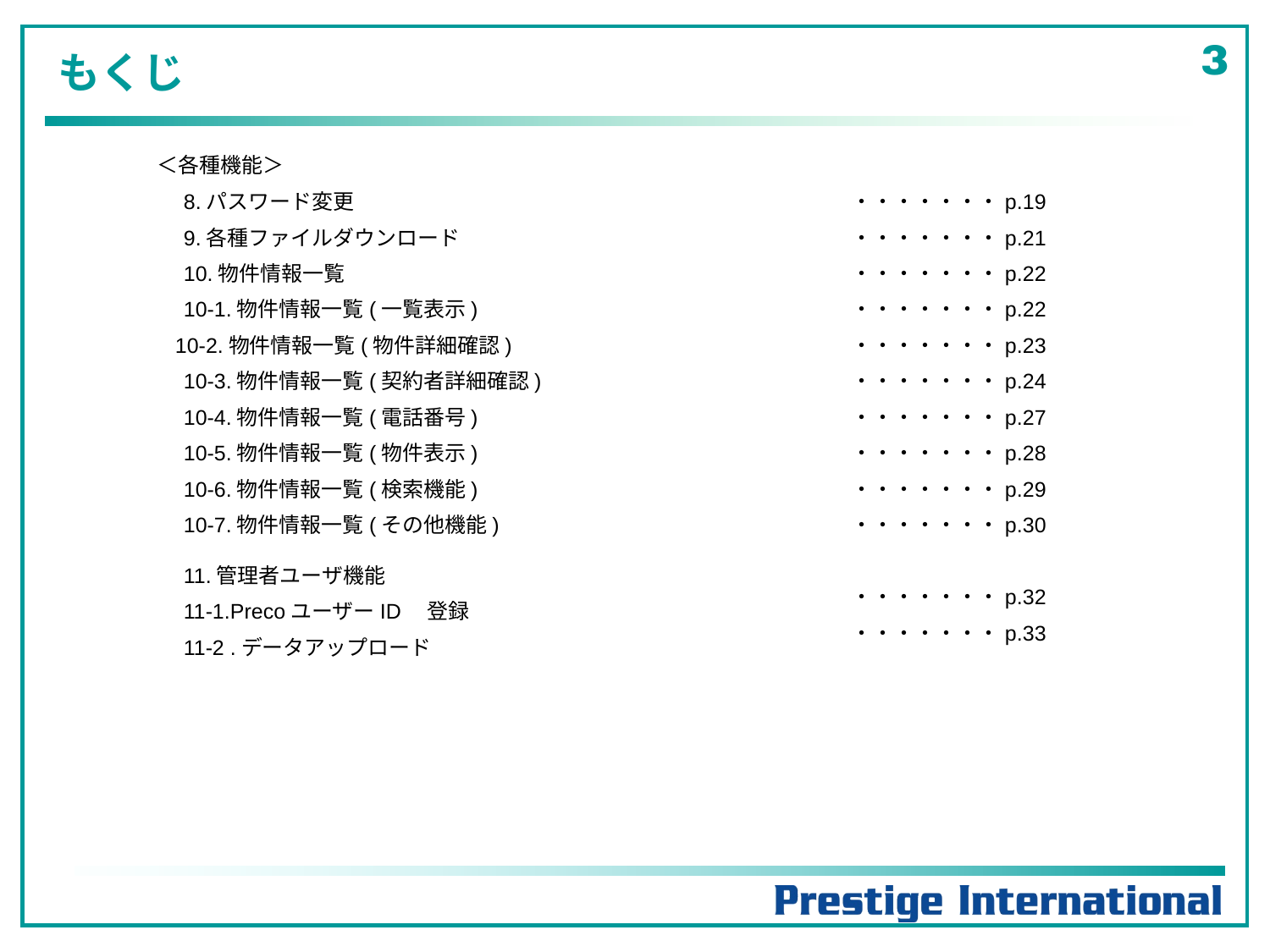

# もくじ
3
＜各種機能＞
　8.パスワード変更
　9.各種ファイルダウンロード
　10.物件情報一覧
　10-1.物件情報一覧(一覧表示)
   10-2.物件情報一覧(物件詳細確認)
　10-3.物件情報一覧(契約者詳細確認)
　10-4.物件情報一覧(電話番号)
　10-5.物件情報一覧(物件表示)
　10-6.物件情報一覧(検索機能)
　10-7.物件情報一覧(その他機能)
　
　11.管理者ユーザ機能
　11-1.PrecoユーザーID　登録
　11-2 .データアップロード

・・・・・・・p.19
・・・・・・・p.21
・・・・・・・p.22
・・・・・・・p.22
・・・・・・・p.23
・・・・・・・p.24
・・・・・・・p.27
・・・・・・・p.28
・・・・・・・p.29
・・・・・・・p.30

・・・・・・・p.32
・・・・・・・p.33